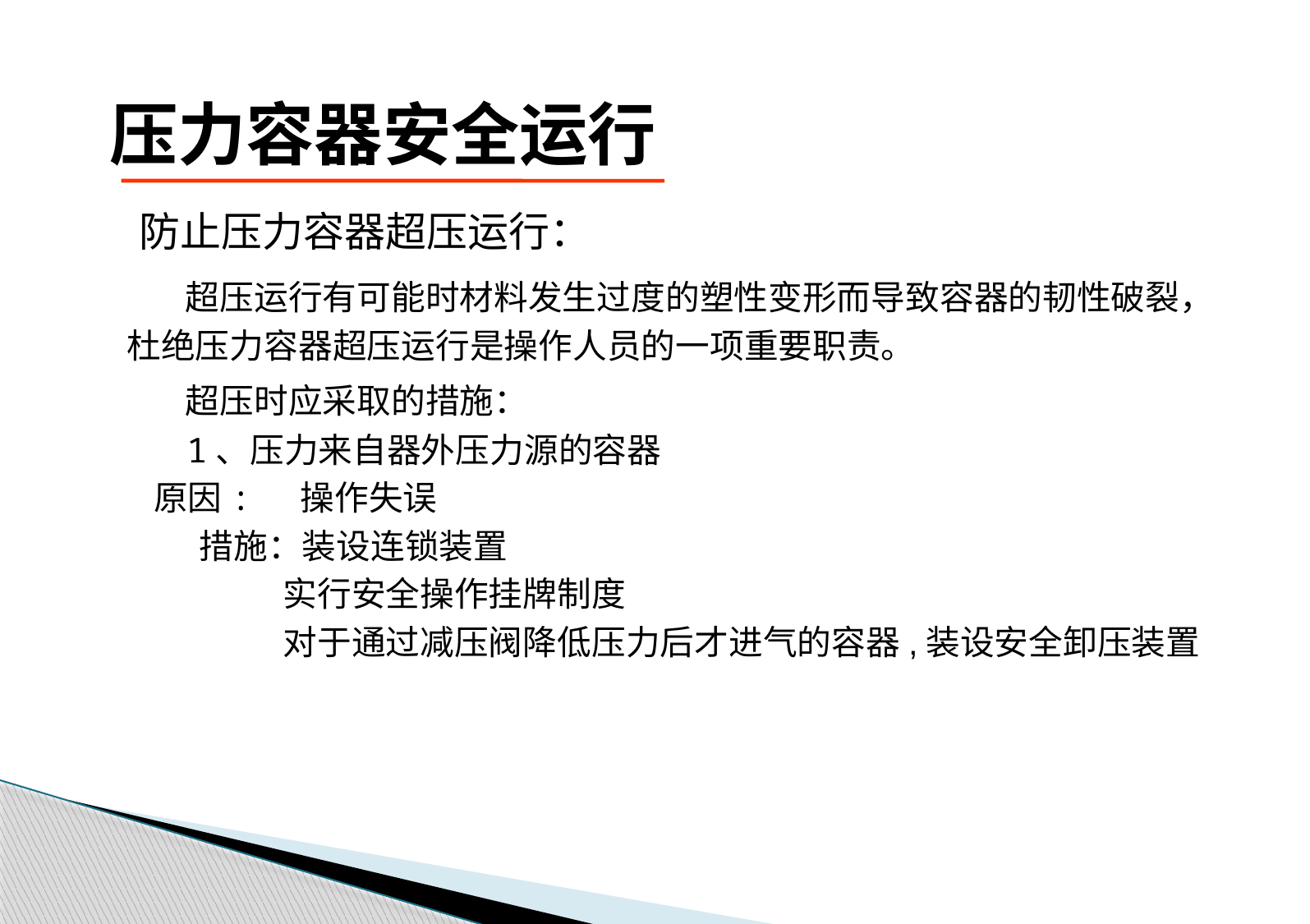

# 压力容器安全运行

    防止压力容器超压运行：
         超压运行有可能时材料发生过度的塑性变形而导致容器的韧性破裂，杜绝压力容器超压运行是操作人员的一项重要职责。
         超压时应采取的措施：
          1、压力来自器外压力源的容器
       原因:  操作失误
             措施：装设连锁装置
                        实行安全操作挂牌制度
                        对于通过减压阀降低压力后才进气的容器,装设安全卸压装置